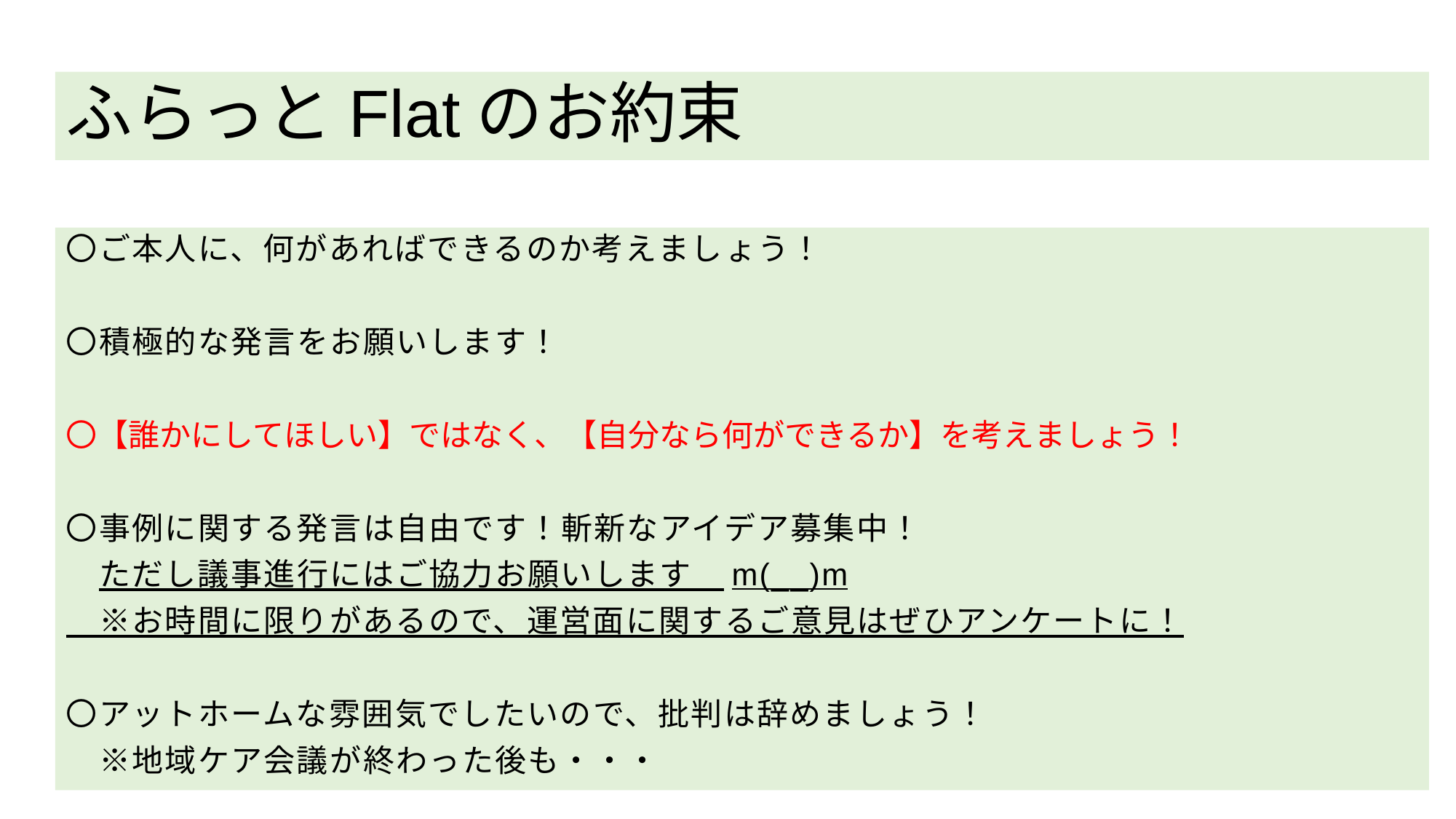

# ポイント
ふらっとFlatのお約束
〇ご本人に、何があればできるのか考えましょう！

〇積極的な発言をお願いします！

〇【誰かにしてほしい】ではなく、【自分なら何ができるか】を考えましょう！

〇事例に関する発言は自由です！斬新なアイデア募集中！
　ただし議事進行にはご協力お願いします　m(__)m
　※お時間に限りがあるので、運営面に関するご意見はぜひアンケートに！

〇アットホームな雰囲気でしたいので、批判は辞めましょう！
　※地域ケア会議が終わった後も・・・